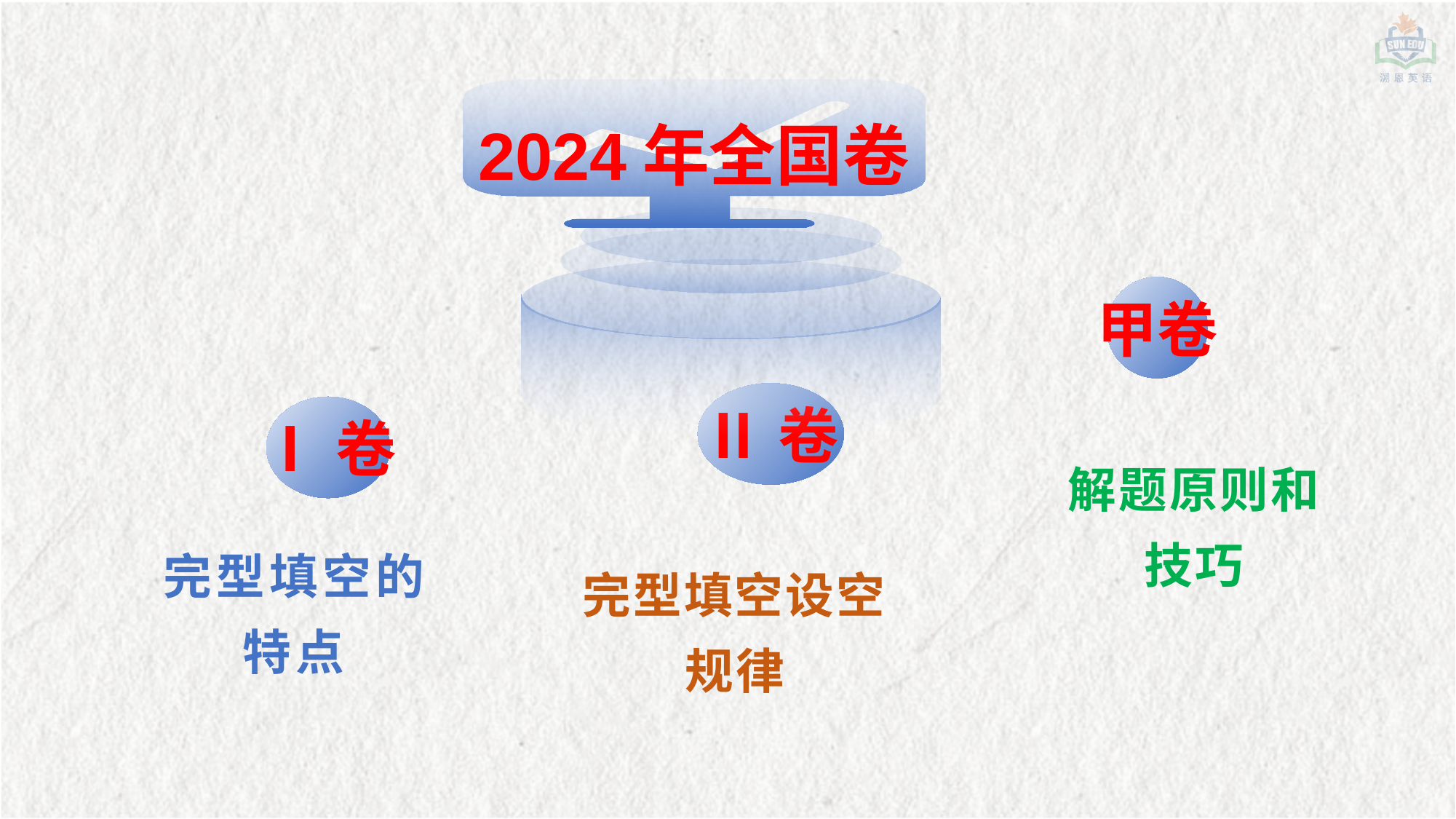

2024年全国卷

甲卷

Ⅱ卷
Ⅰ卷
解题原则和
技巧
完型填空的
特点
完型填空设空规律